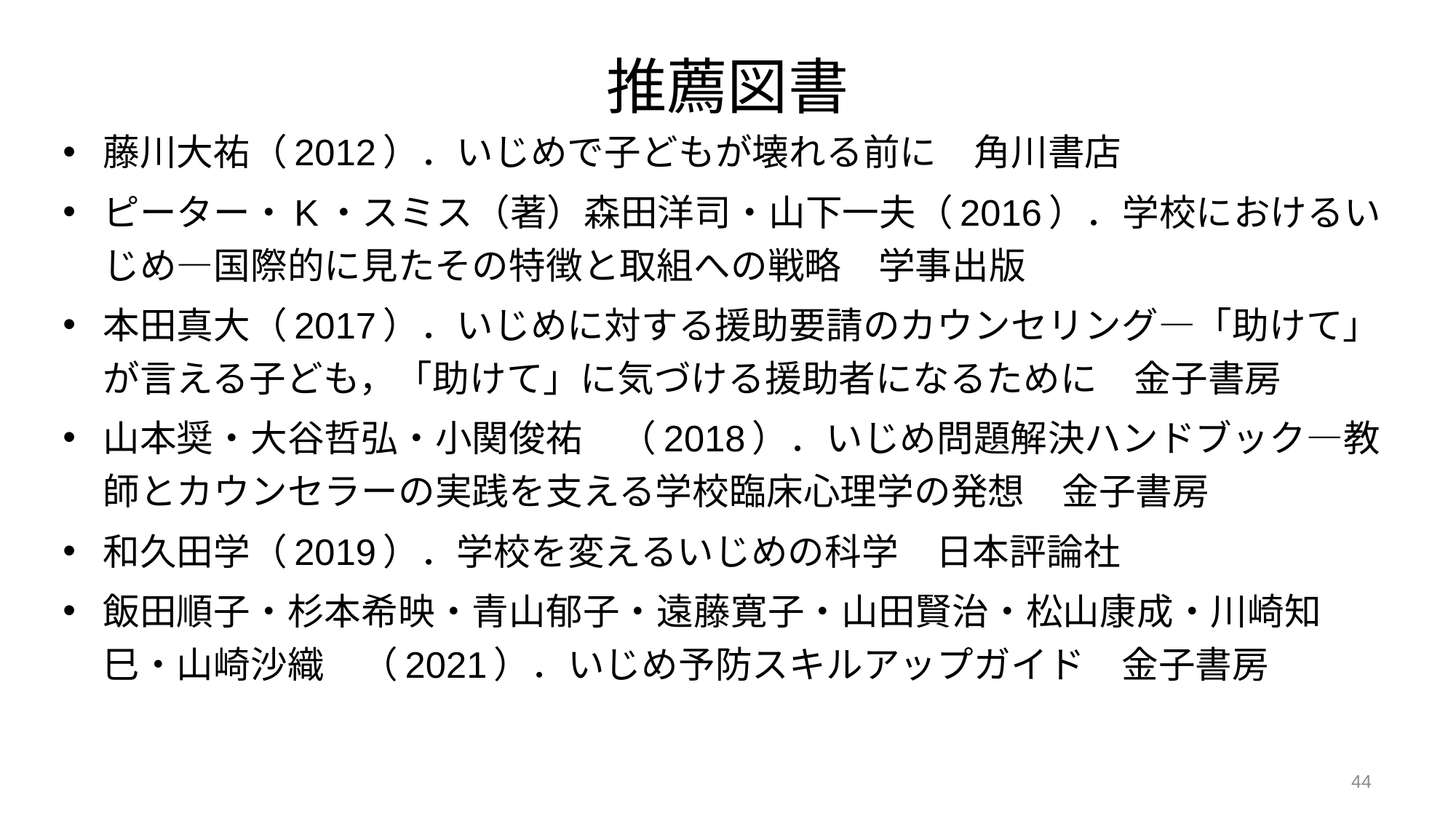

# 推薦図書
藤川大祐（2012）．いじめで子どもが壊れる前に　角川書店
ピーター・K・スミス（著）森田洋司・山下一夫（2016）．学校におけるいじめ―国際的に見たその特徴と取組への戦略　学事出版
本田真大（2017）．いじめに対する援助要請のカウンセリング―「助けて」が言える子ども，「助けて」に気づける援助者になるために　金子書房
山本奨・大谷哲弘・小関俊祐　（2018）．いじめ問題解決ハンドブック―教師とカウンセラーの実践を支える学校臨床心理学の発想　金子書房
和久田学（2019）．学校を変えるいじめの科学　日本評論社
飯田順子・杉本希映・青山郁子・遠藤寛子・山田賢治・松山康成・川崎知巳・山崎沙織　（2021）．いじめ予防スキルアップガイド　金子書房

44